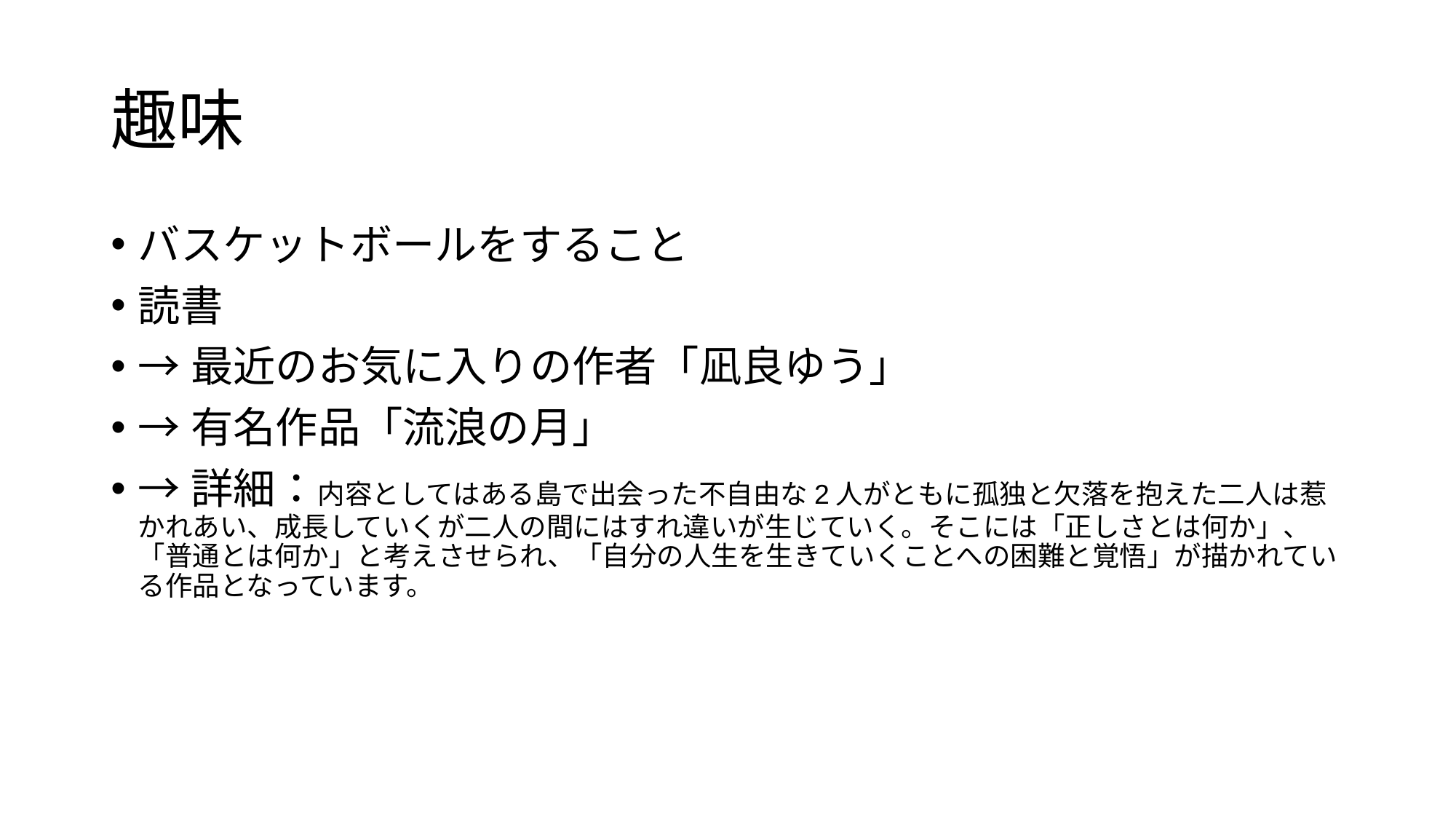

# 趣味
バスケットボールをすること
読書
→最近のお気に入りの作者「凪良ゆう」
→有名作品「流浪の月」
→詳細：内容としてはある島で出会った不自由な2人がともに孤独と欠落を抱えた二人は惹かれあい、成長していくが二人の間にはすれ違いが生じていく。そこには「正しさとは何か」、「普通とは何か」と考えさせられ、「自分の人生を生きていくことへの困難と覚悟」が描かれている作品となっています。